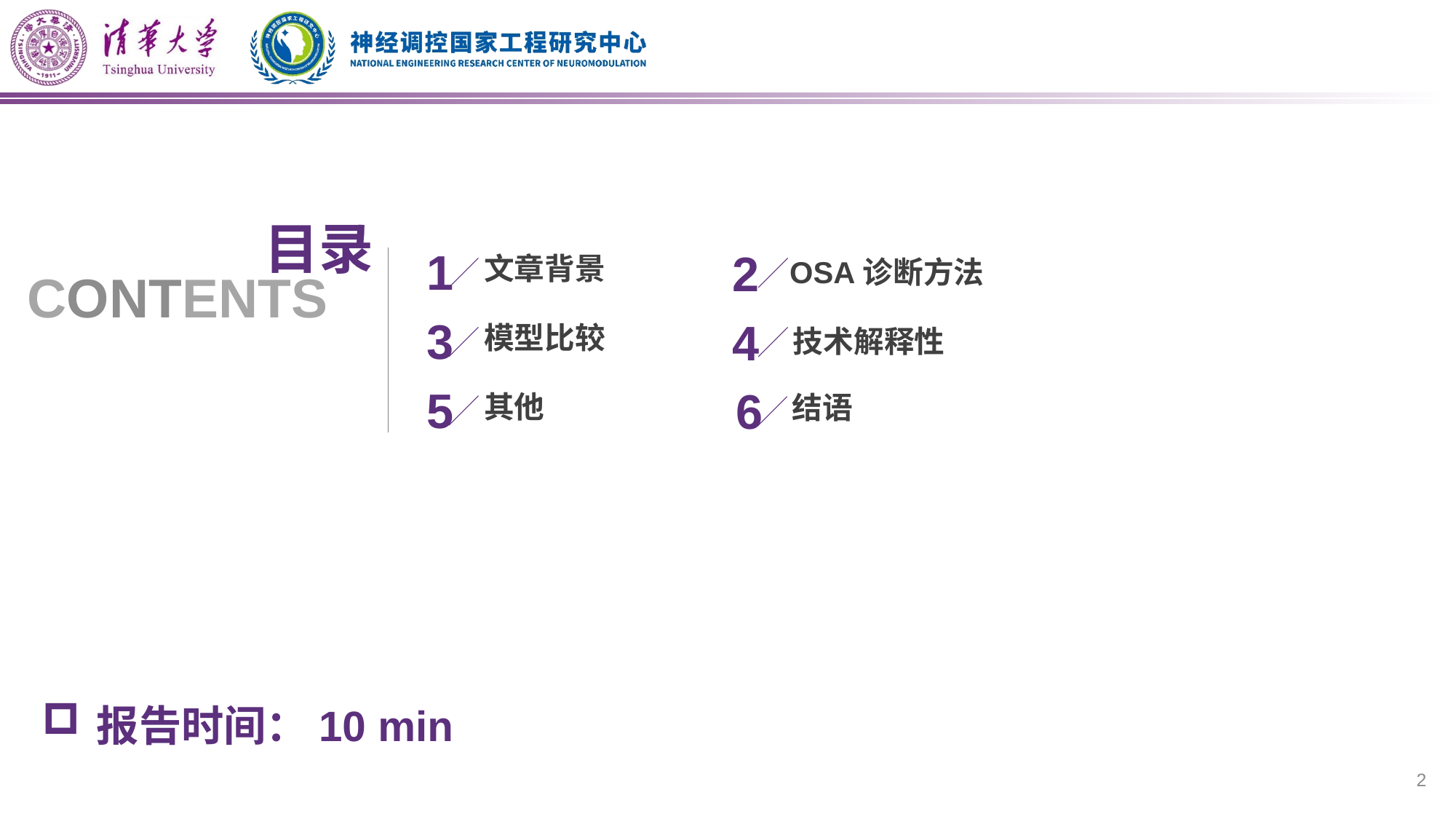

目录
1
2
文章背景
OSA诊断方法
CONTENTS
3
4
模型比较
技术解释性
5
其他
6
结语
报告时间：10 min
2